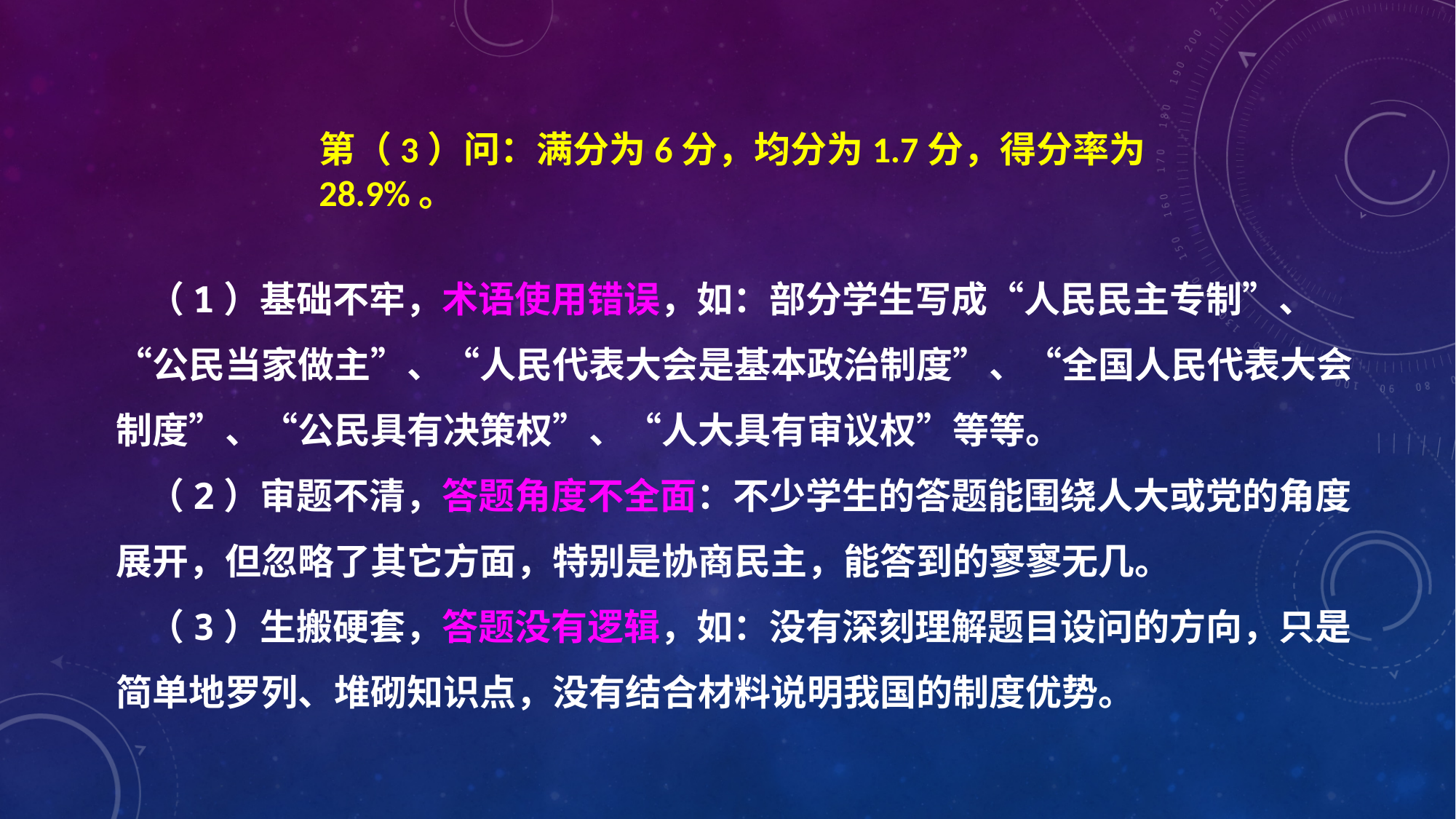

第（3）问：满分为6分，均分为1.7分，得分率为28.9%。
（1）基础不牢，术语使用错误，如：部分学生写成“人民民主专制”、“公民当家做主”、“人民代表大会是基本政治制度”、“全国人民代表大会制度”、“公民具有决策权”、“人大具有审议权”等等。
（2）审题不清，答题角度不全面：不少学生的答题能围绕人大或党的角度展开，但忽略了其它方面，特别是协商民主，能答到的寥寥无几。
（3）生搬硬套，答题没有逻辑，如：没有深刻理解题目设问的方向，只是简单地罗列、堆砌知识点，没有结合材料说明我国的制度优势。